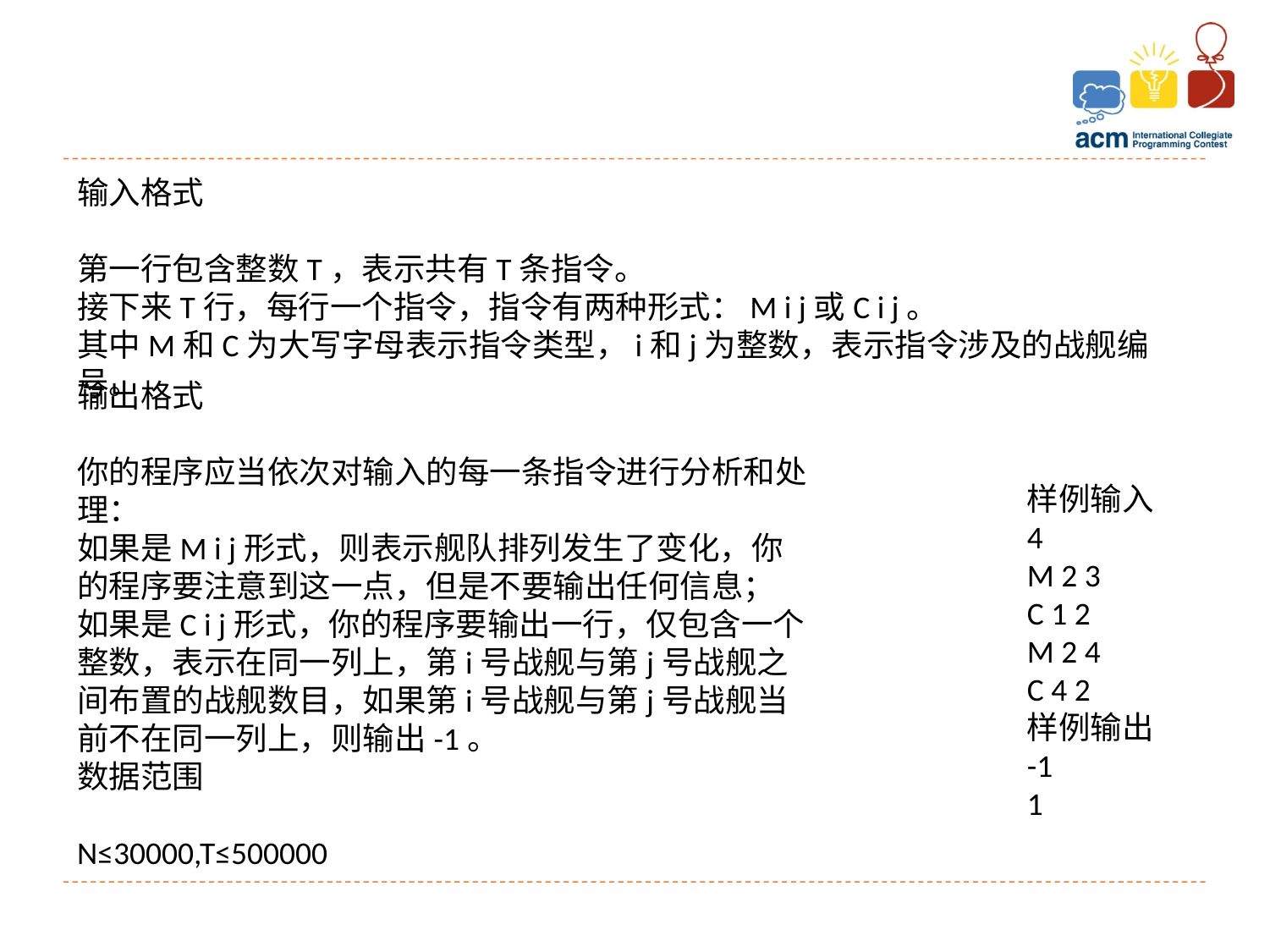

输入格式

第一行包含整数T，表示共有T条指令。
接下来T行，每行一个指令，指令有两种形式：M i j或C i j。
其中M和C为大写字母表示指令类型，i和j为整数，表示指令涉及的战舰编号。
输出格式

你的程序应当依次对输入的每一条指令进行分析和处理：
如果是M i j形式，则表示舰队排列发生了变化，你的程序要注意到这一点，但是不要输出任何信息；
如果是C i j形式，你的程序要输出一行，仅包含一个整数，表示在同一列上，第i号战舰与第j号战舰之间布置的战舰数目，如果第i号战舰与第j号战舰当前不在同一列上，则输出-1。
数据范围

N≤30000,T≤500000
样例输入
4
M 2 3
C 1 2
M 2 4
C 4 2
样例输出
-1
1

26